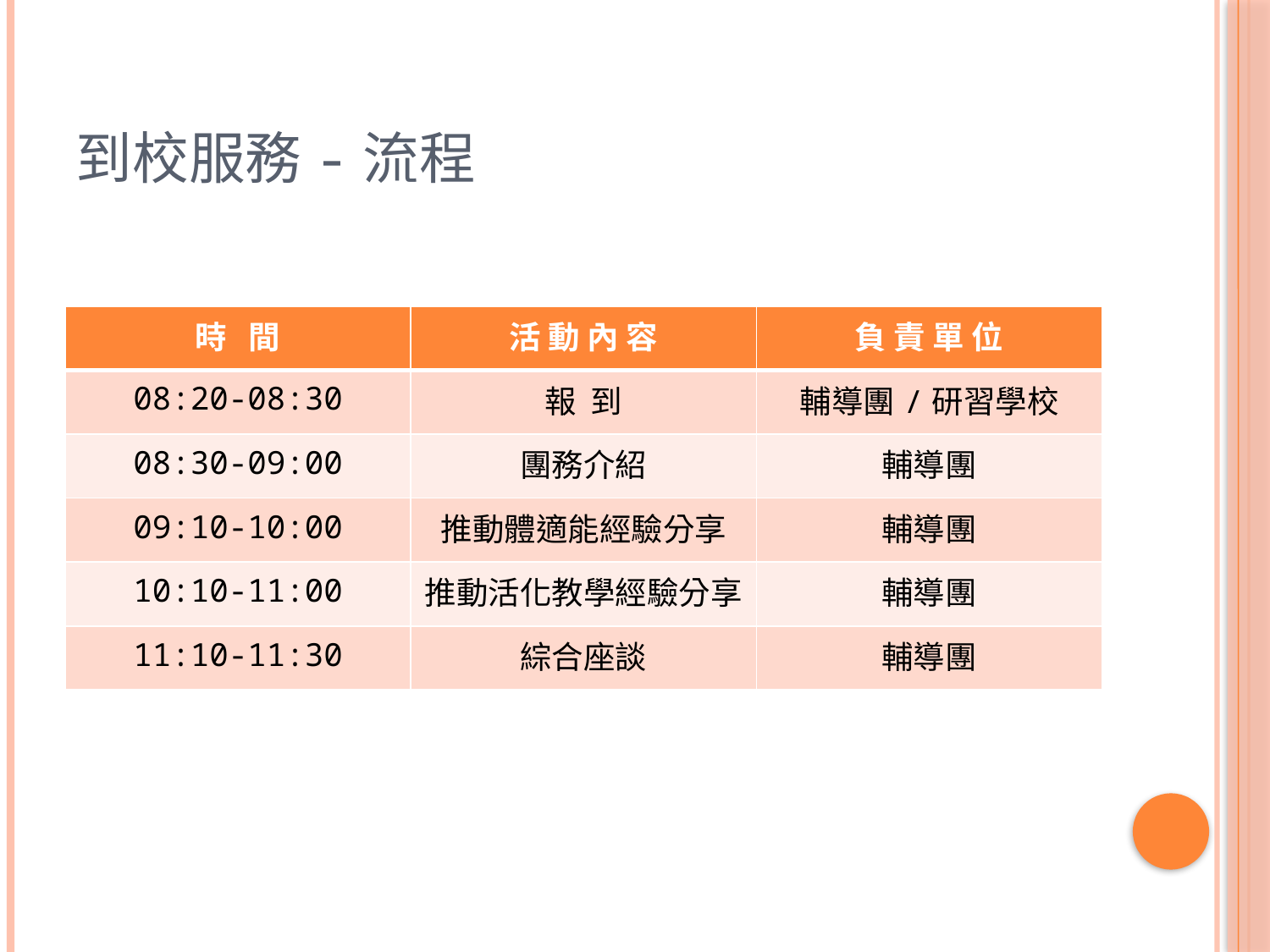

# 到校服務-流程
| 時 間 | 活 動 內 容 | 負 責 單 位 |
| --- | --- | --- |
| 08:20-08:30 | 報 到 | 輔導團/研習學校 |
| 08:30-09:00 | 團務介紹 | 輔導團 |
| 09:10-10:00 | 推動體適能經驗分享 | 輔導團 |
| 10:10-11:00 | 推動活化教學經驗分享 | 輔導團 |
| 11:10-11:30 | 綜合座談 | 輔導團 |